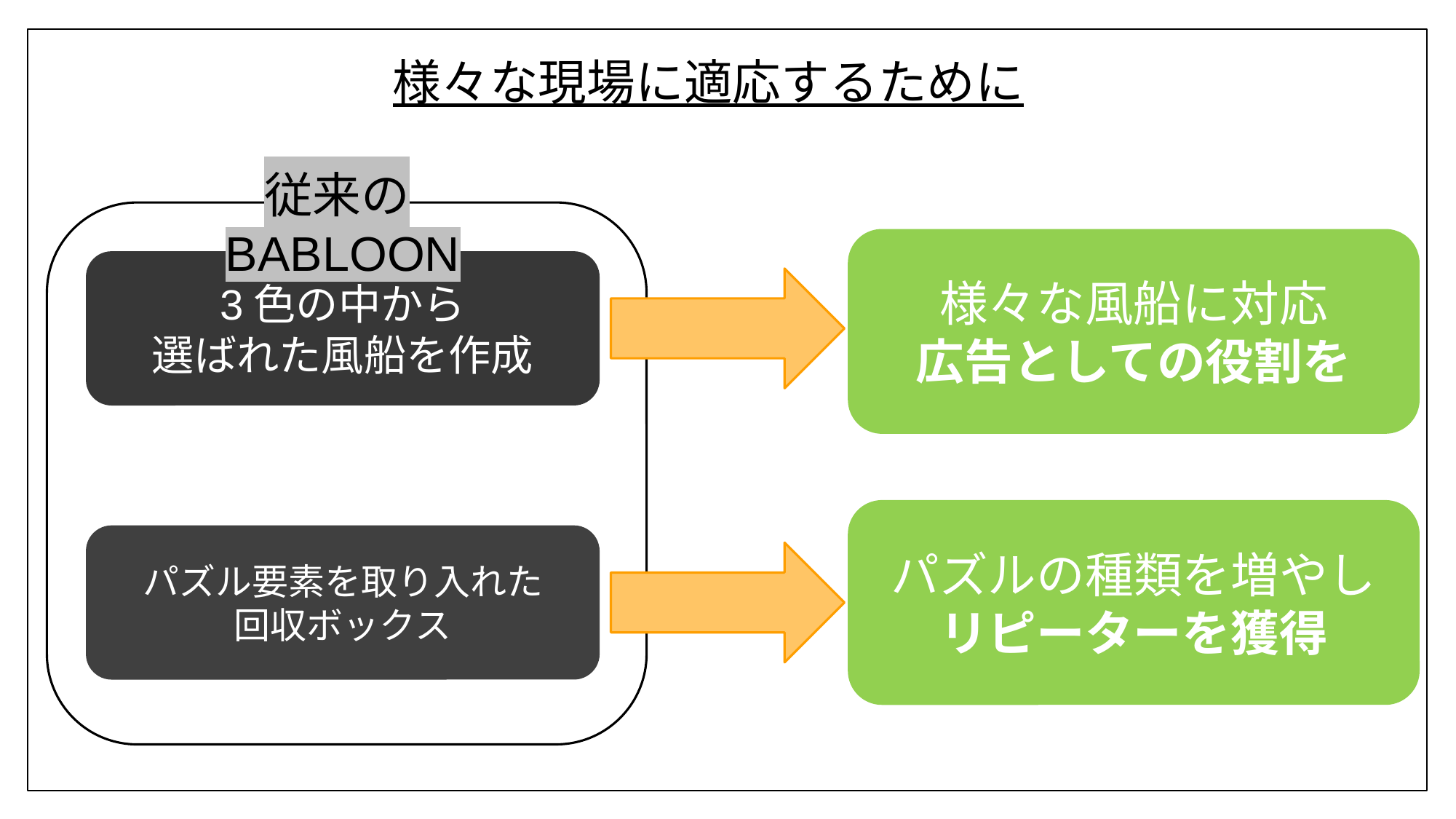

# 様々な現場に適応するために
従来のBABLOON

様々な風船に対応
広告としての役割を
3色の中から
選ばれた風船を作成

パズルの種類を増やし
リピーターを獲得
パズル要素を取り入れた
回収ボックス